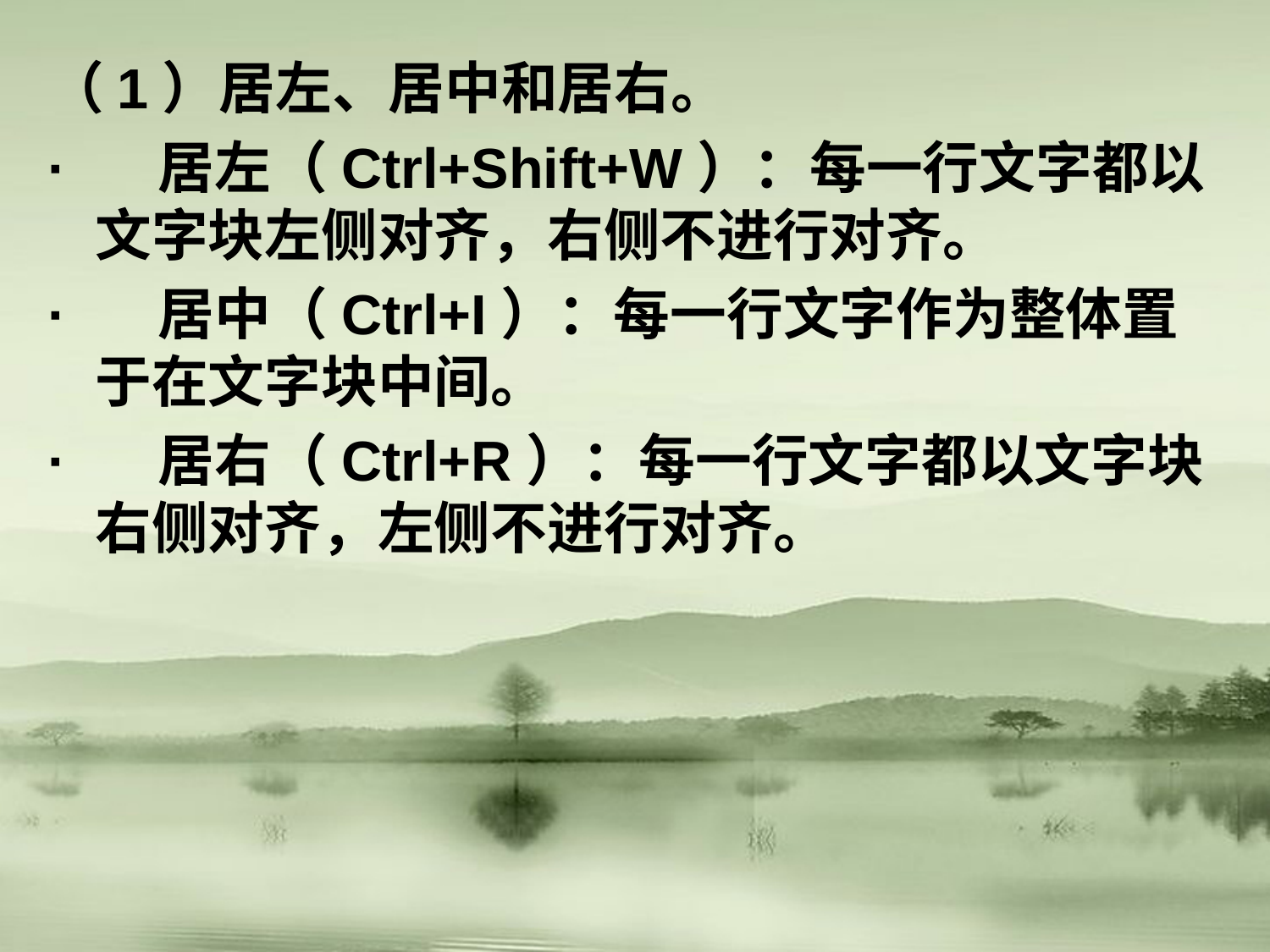

（1）居左、居中和居右。
·     居左（Ctrl+Shift+W）：每一行文字都以文字块左侧对齐，右侧不进行对齐。
·     居中（Ctrl+I）：每一行文字作为整体置于在文字块中间。
·     居右（Ctrl+R）：每一行文字都以文字块右侧对齐，左侧不进行对齐。